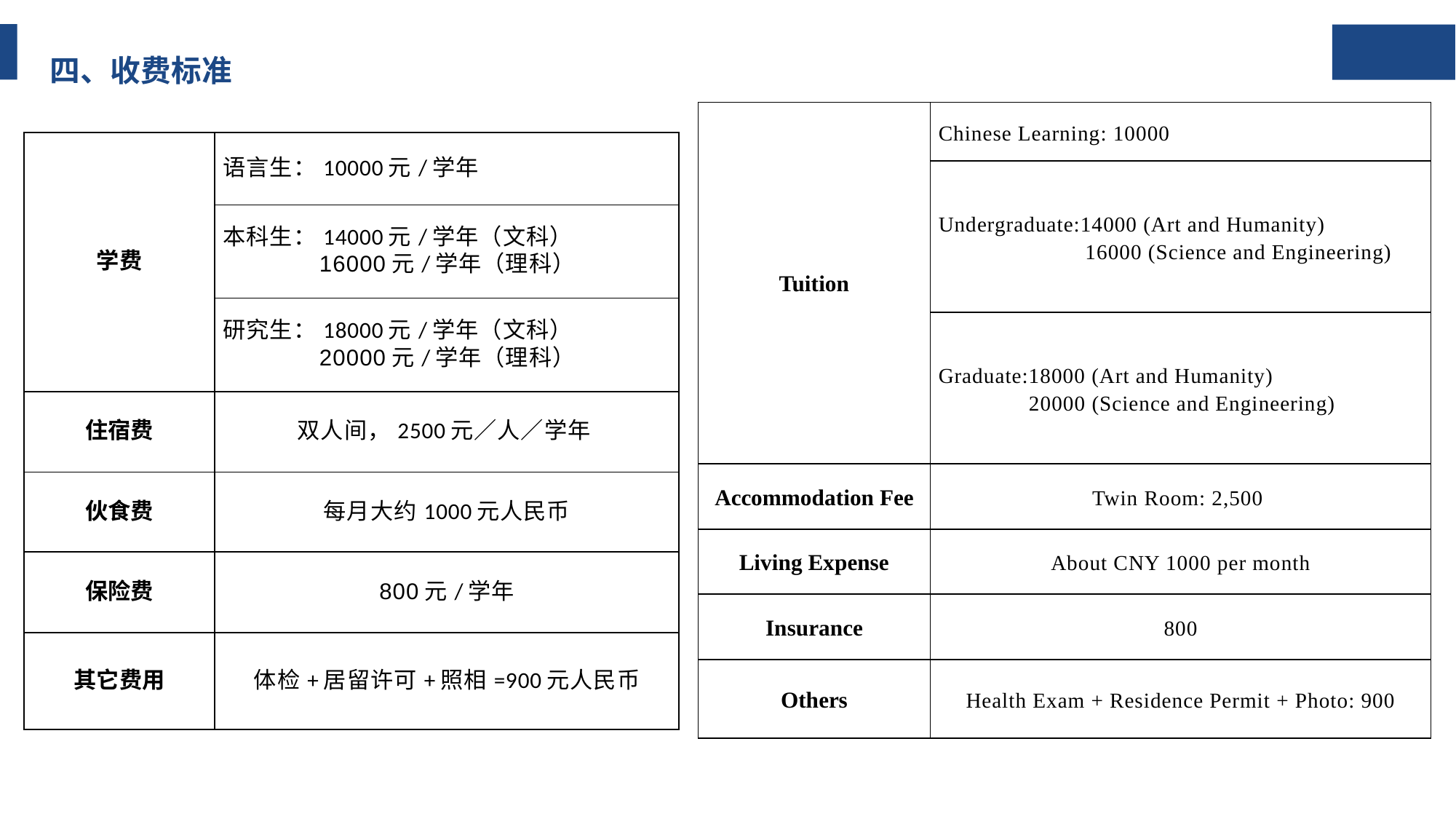

四、收费标准
| Tuition | Chinese Learning: 10000 |
| --- | --- |
|  | Undergraduate:14000 (Art and Humanity) 16000 (Science and Engineering) |
|  | Graduate:18000 (Art and Humanity) 20000 (Science and Engineering) |
| Accommodation Fee | Twin Room: 2,500 |
| Living Expense | About CNY 1000 per month |
| Insurance | 800 |
| Others | Health Exam + Residence Permit + Photo: 900 |
| 学费 | 语言生：10000元/学年 |
| --- | --- |
|  | 本科生：14000元/学年（文科） 16000元/学年（理科） |
|  | 研究生：18000元/学年（文科） 20000元/学年（理科） |
| 住宿费 | 双人间，2500元／人／学年 |
| 伙食费 | 每月大约1000元人民币 |
| 保险费 | 800元/学年 |
| 其它费用 | 体检+居留许可+照相=900元人民币 |